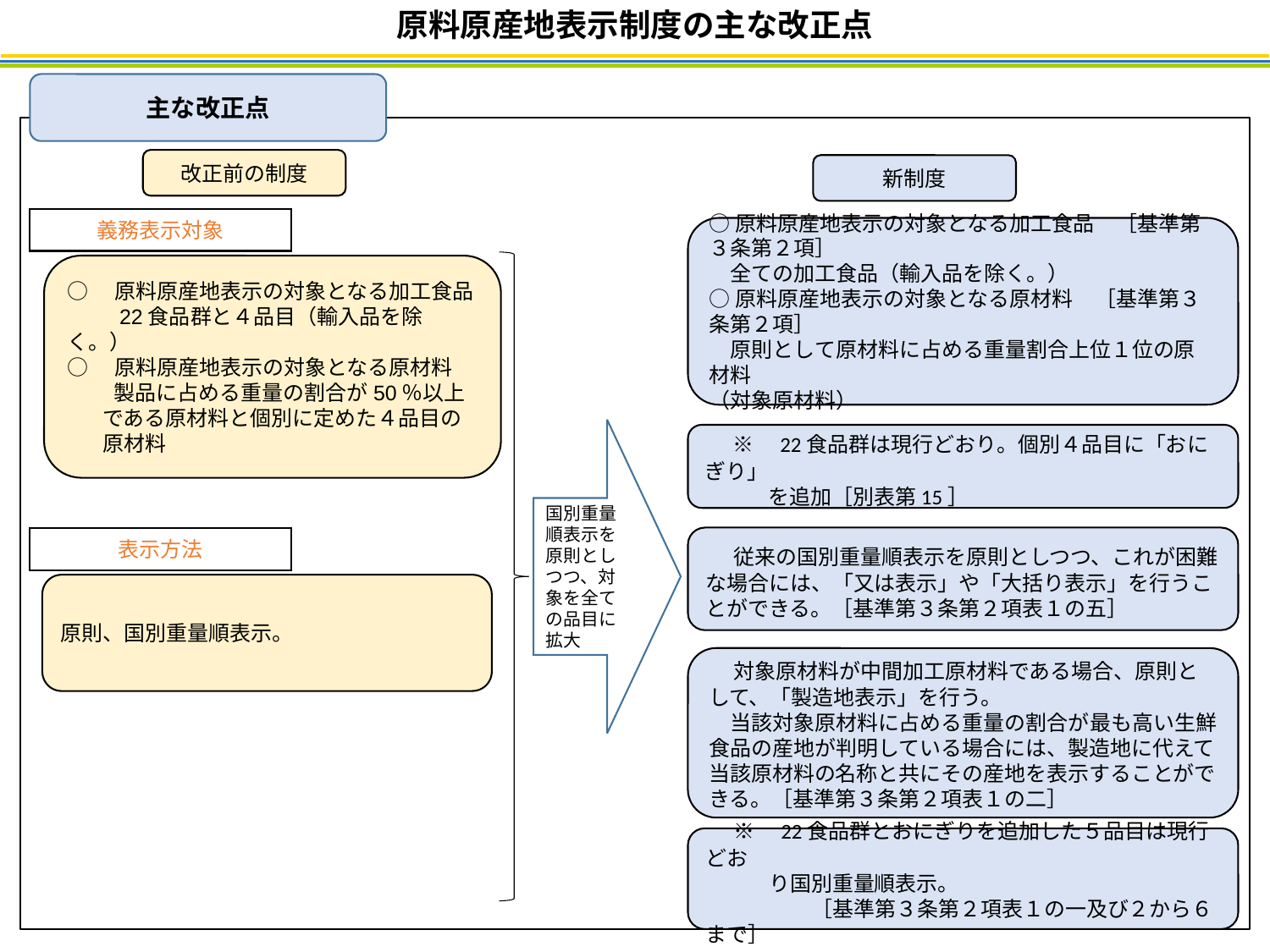

原料原産地表示制度の主な改正点
主な改正点

改正前の制度
新制度
義務表示対象
○原料原産地表示の対象となる加工食品　［基準第３条第２項］
　全ての加工食品（輸入品を除く。）
○原料原産地表示の対象となる原材料　［基準第３条第２項］
　原則として原材料に占める重量割合上位１位の原材料
（対象原材料）

○　原料原産地表示の対象となる加工食品
　　 22食品群と４品目（輸入品を除く。）
○　原料原産地表示の対象となる原材料
　　 製品に占める重量の割合が50％以上である原材料と個別に定めた４品目の原材料
国別重量順表示を原則としつつ、対象を全ての品目に拡大
　※　22食品群は現行どおり。個別４品目に「おにぎり」
　　　を追加［別表第15］
　従来の国別重量順表示を原則としつつ、これが困難な場合には、「又は表示」や「大括り表示」を行うことができる。［基準第３条第２項表１の五］
表示方法
原則、国別重量順表示。
　対象原材料が中間加工原材料である場合、原則として、「製造地表示」を行う。
　当該対象原材料に占める重量の割合が最も高い生鮮食品の産地が判明している場合には、製造地に代えて当該原材料の名称と共にその産地を表示することができる。［基準第３条第２項表１の二］
　※　22食品群とおにぎりを追加した５品目は現行どお
　　　り国別重量順表示。
　　　　　［基準第３条第２項表１の一及び２から６まで］